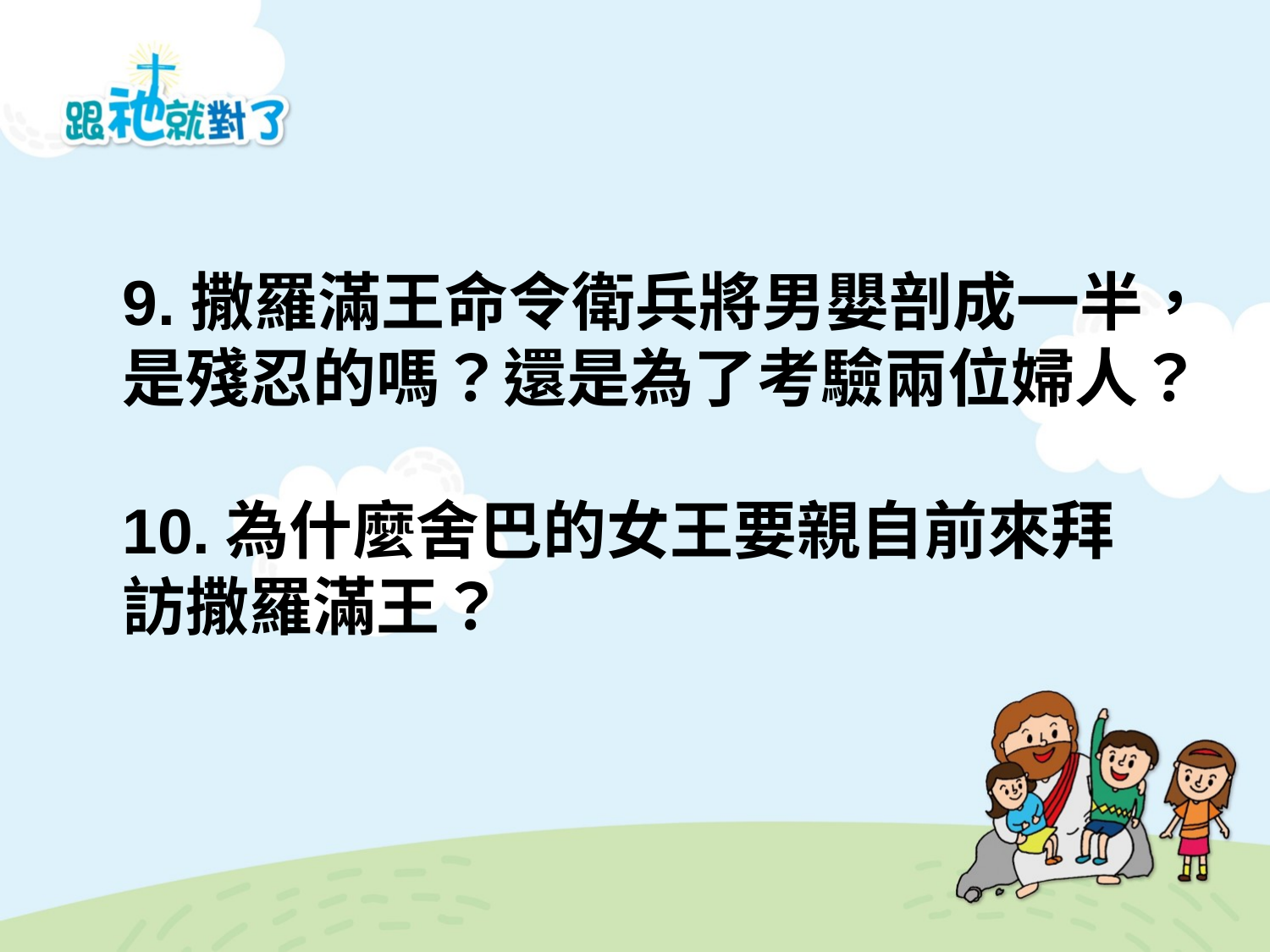

9.撒羅滿王命令衛兵將男嬰剖成一半，是殘忍的嗎？還是為了考驗兩位婦人？

10.為什麼舍巴的女王要親自前來拜訪撒羅滿王？